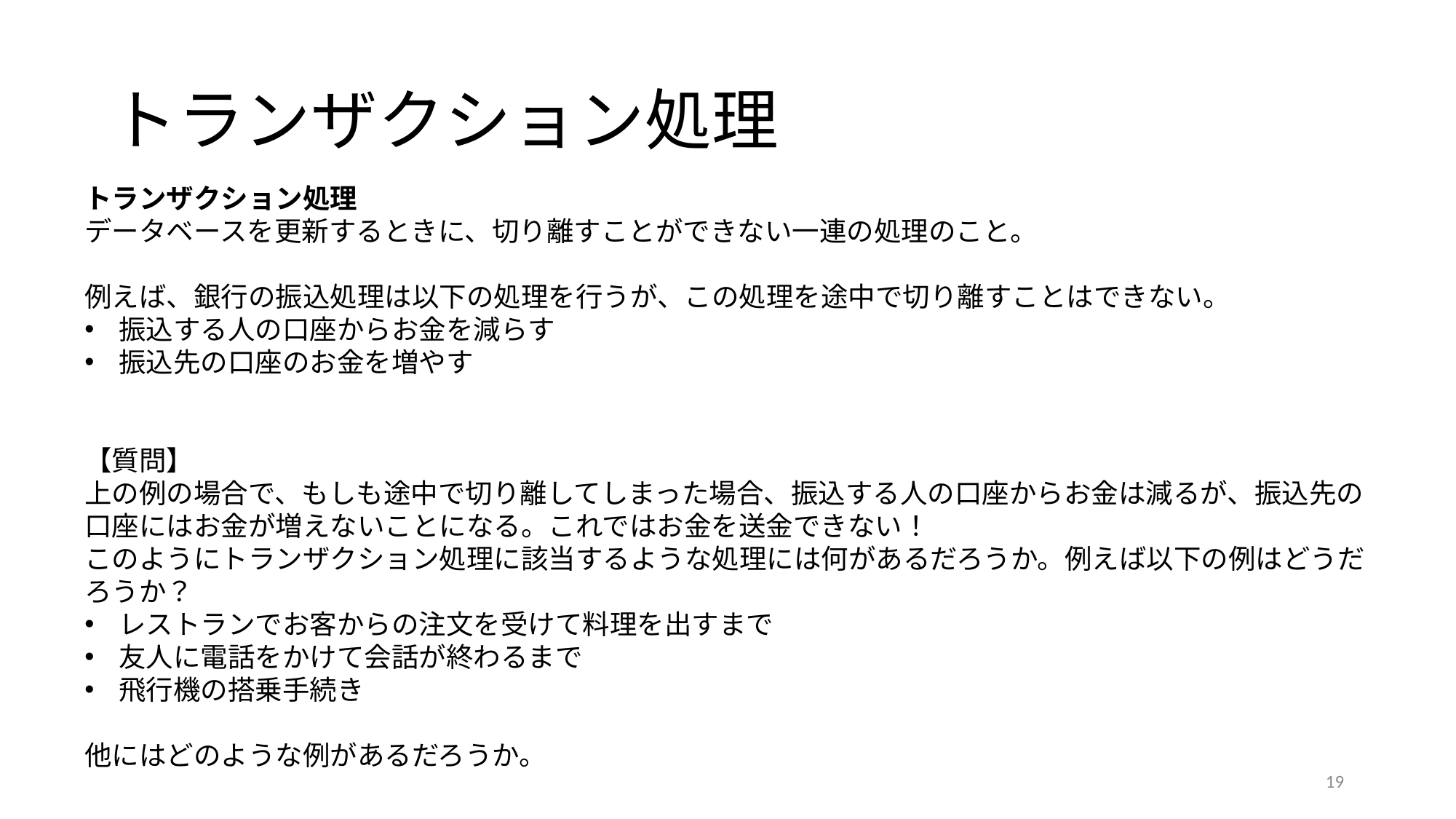

# トランザクション処理
トランザクション処理
データベースを更新するときに、切り離すことができない一連の処理のこと。

例えば、銀行の振込処理は以下の処理を行うが、この処理を途中で切り離すことはできない。
振込する人の口座からお金を減らす
振込先の口座のお金を増やす

【質問】
上の例の場合で、もしも途中で切り離してしまった場合、振込する人の口座からお金は減るが、振込先の口座にはお金が増えないことになる。これではお金を送金できない！
このようにトランザクション処理に該当するような処理には何があるだろうか。例えば以下の例はどうだろうか？
レストランでお客からの注文を受けて料理を出すまで
友人に電話をかけて会話が終わるまで
飛行機の搭乗手続き

他にはどのような例があるだろうか。
19